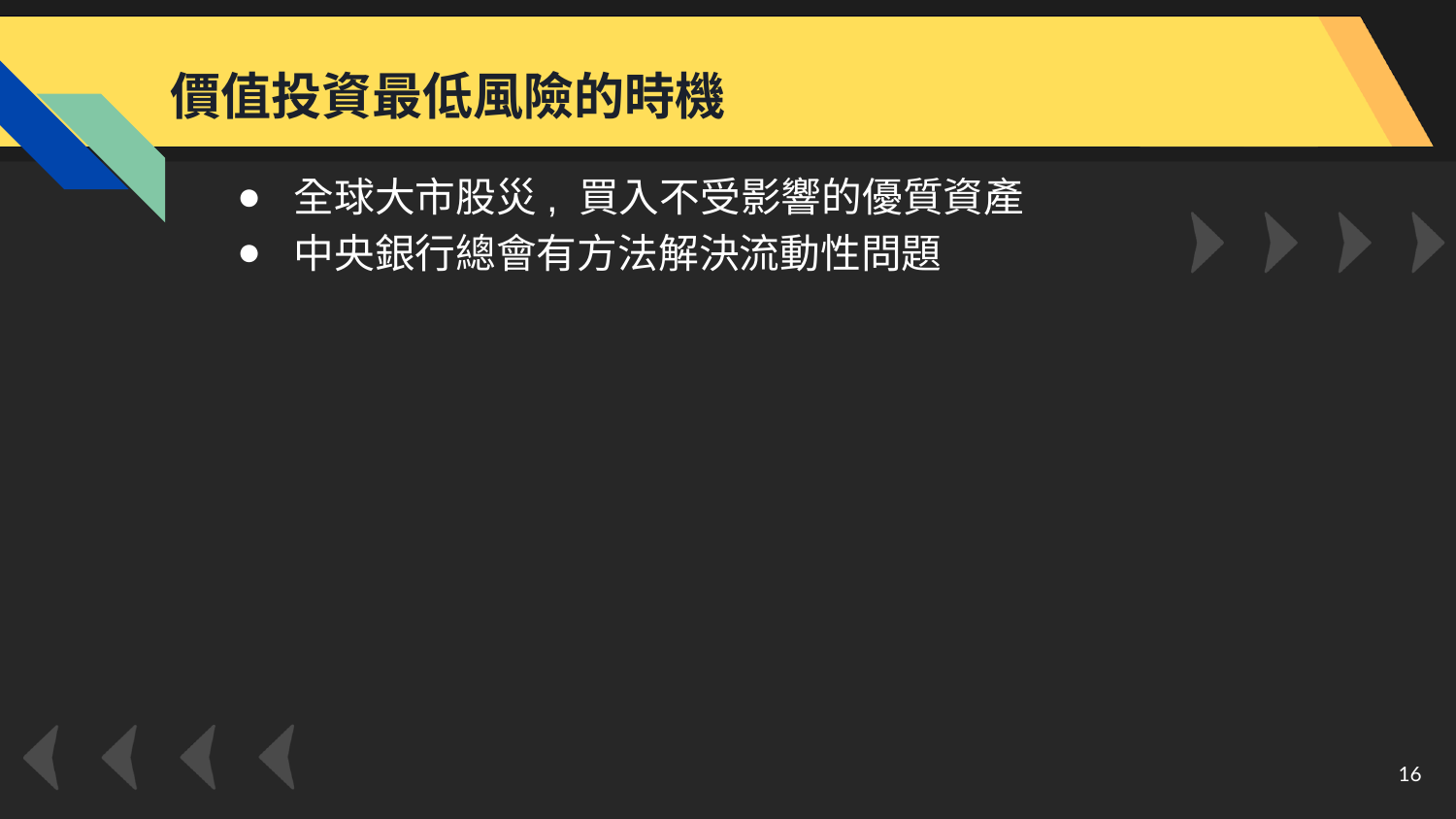

價值投資最低風險的時機

全球大市股災, 買入不受影響的優質資產
中央銀行總會有方法解決流動性問題

16